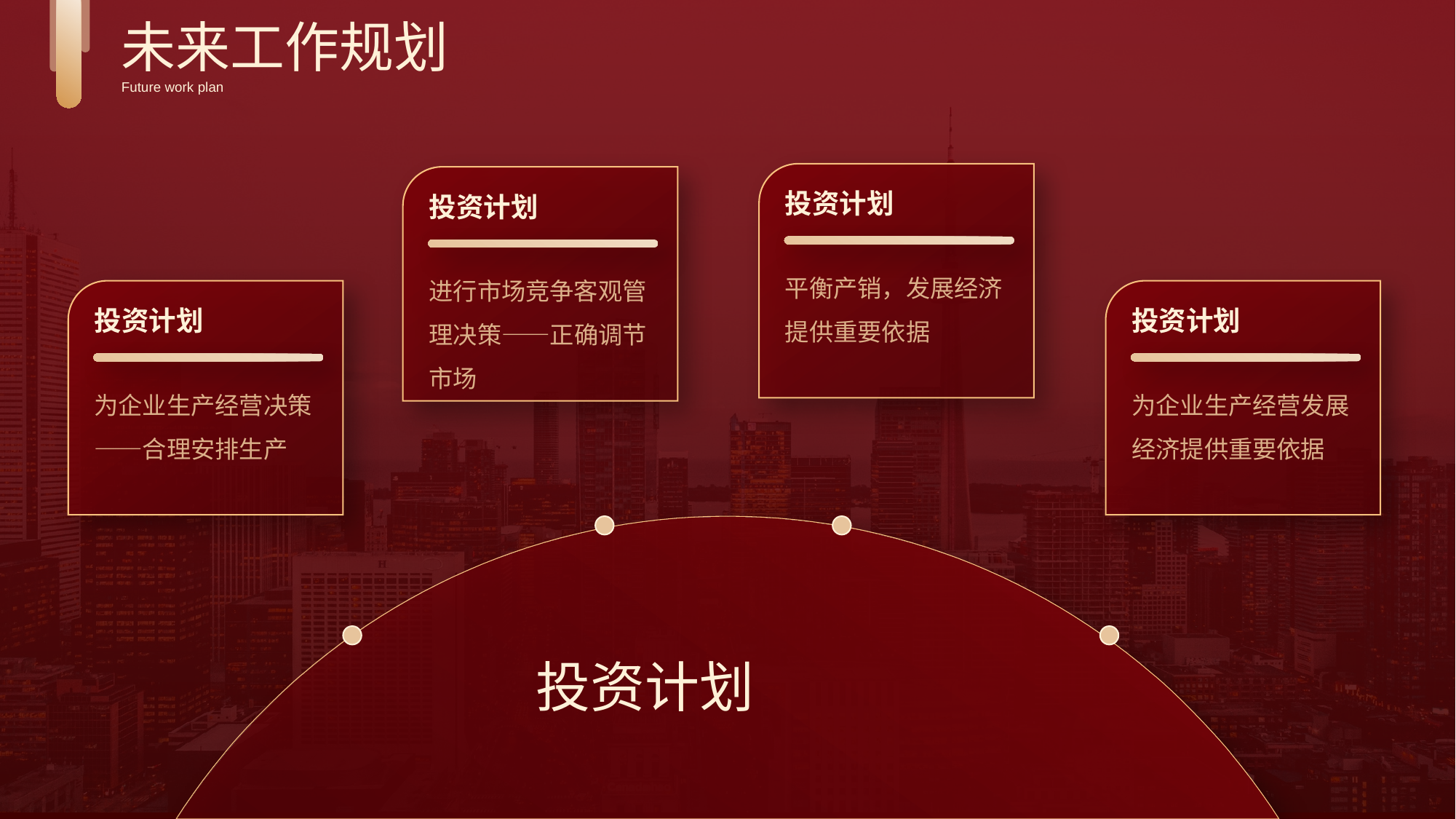

未来工作规划
Future work plan

投资计划

平衡产销，发展经济提供重要依据

投资计划

进行市场竞争客观管理决策——正确调节市场

投资计划

为企业生产经营发展经济提供重要依据

投资计划

为企业生产经营决策——合理安排生产

投资计划